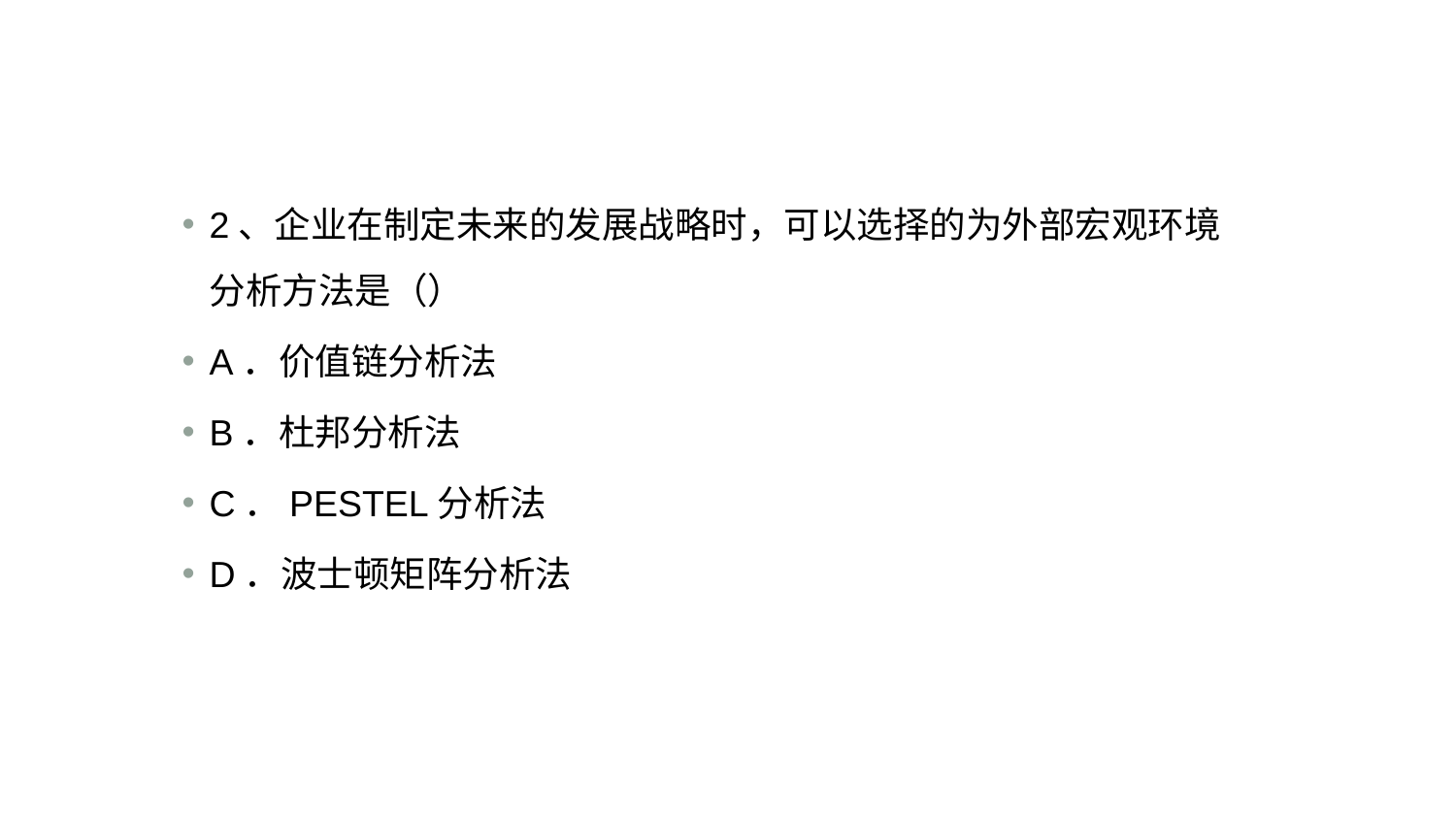

#
2、企业在制定未来的发展战略时，可以选择的为外部宏观环境分析方法是（）
A．价值链分析法
B．杜邦分析法
C．PESTEL分析法
D．波士顿矩阵分析法